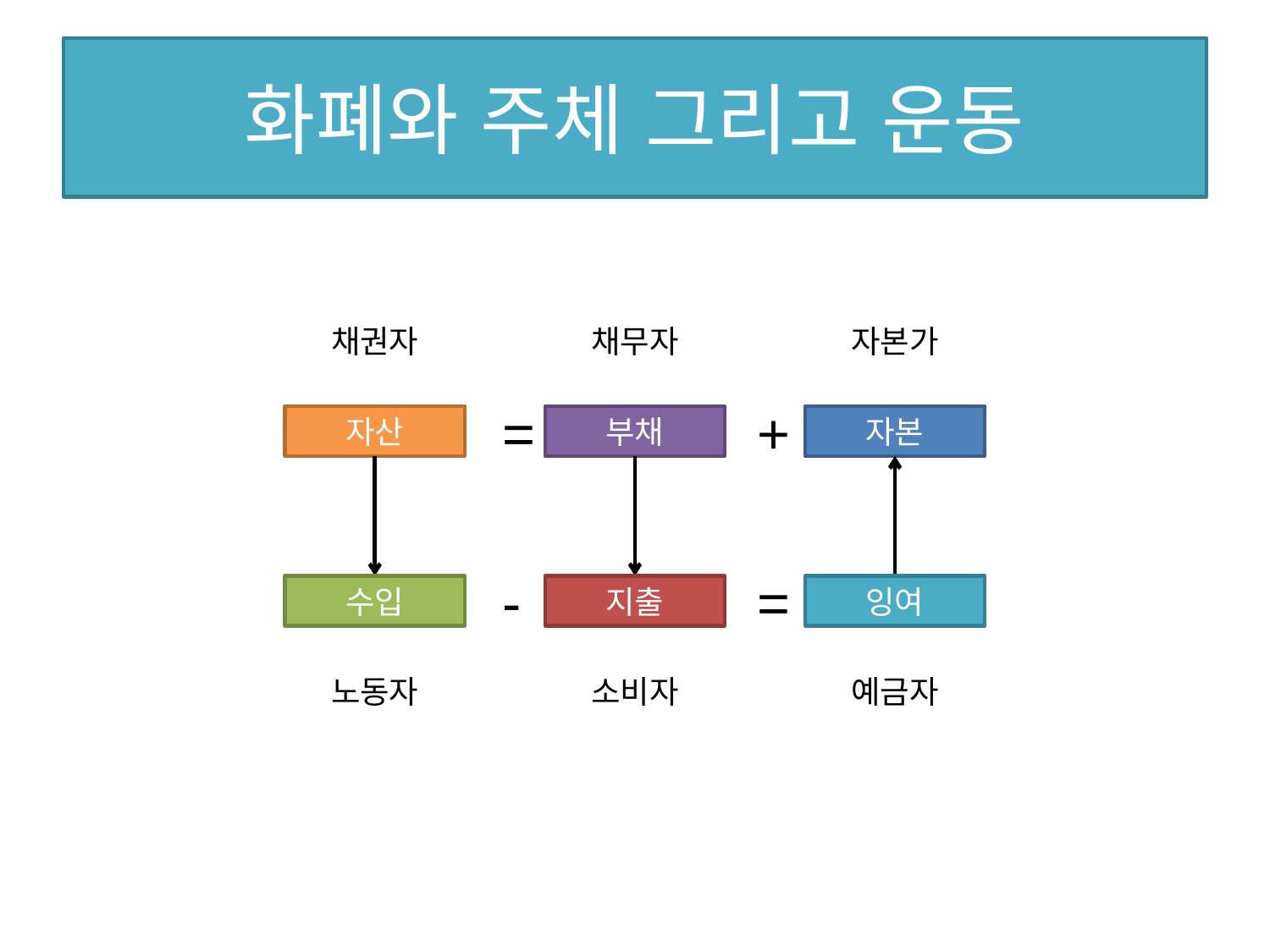

# 화폐와 주체 그리고 운동
채권자
채무자
자본가
자산
=
부채
+
자본
수입
-
지출
=
잉여
노동자
소비자
예금자